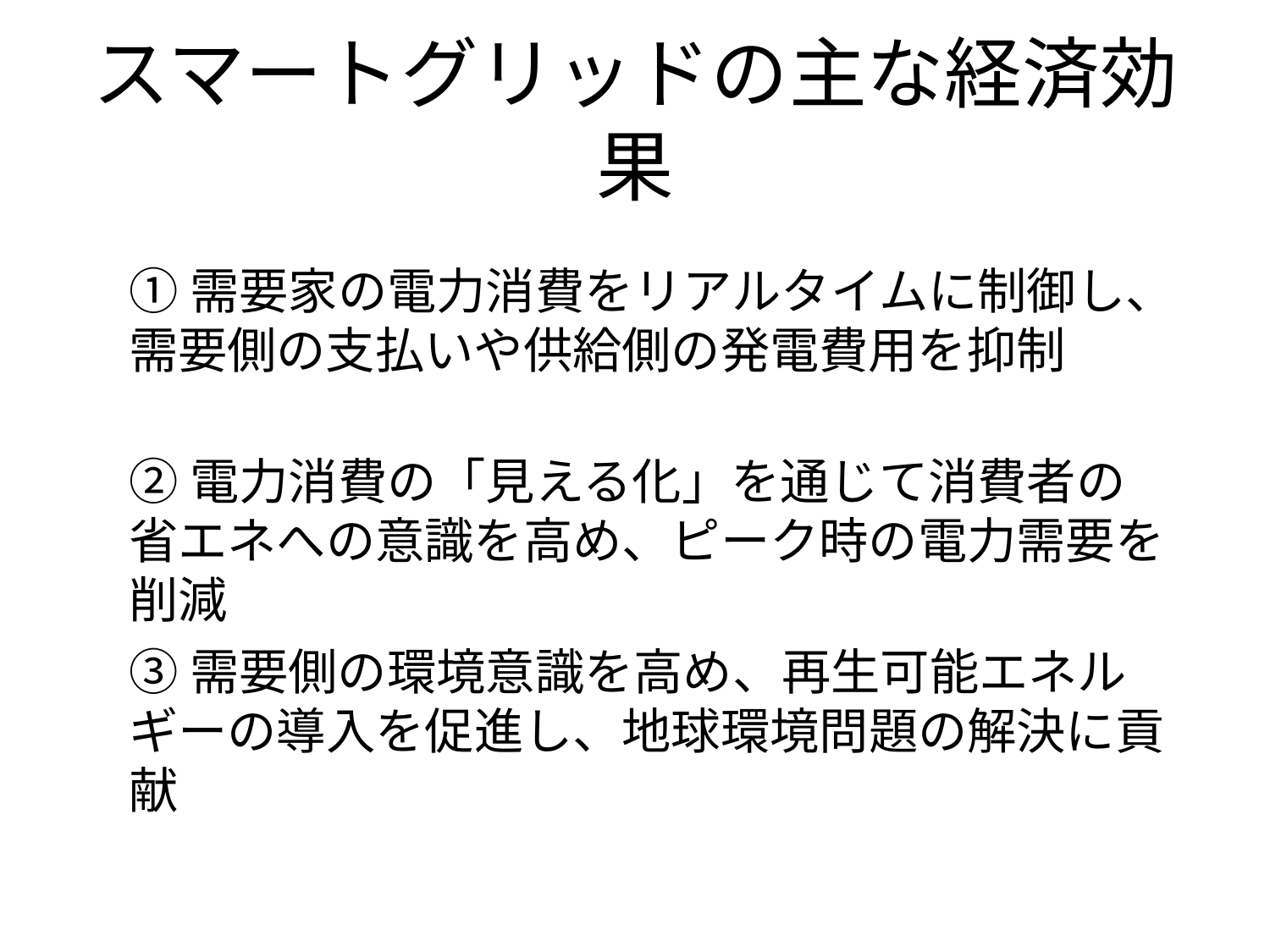

# スマートグリッドの主な経済効果
①需要家の電力消費をリアルタイムに制御し、需要側の支払いや供給側の発電費用を抑制
②電力消費の「見える化」を通じて消費者の省エネへの意識を高め、ピーク時の電力需要を削減
③需要側の環境意識を高め、再生可能エネルギーの導入を促進し、地球環境問題の解決に貢献